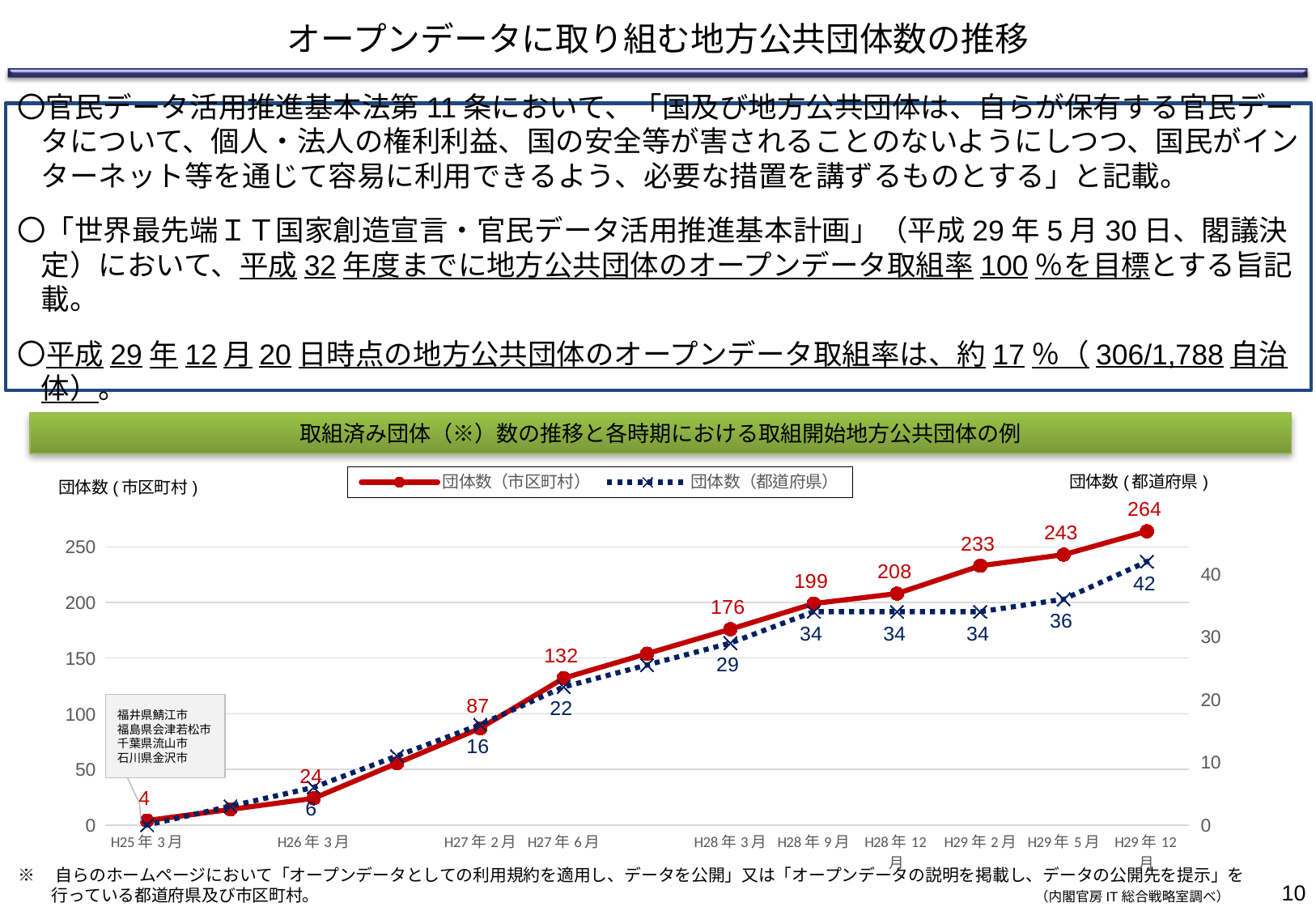

オープンデータに取り組む地方公共団体数の推移
〇官民データ活用推進基本法第11条において、「国及び地方公共団体は、自らが保有する官民データについて、個人・法人の権利利益、国の安全等が害されることのないようにしつつ、国民がインターネット等を通じて容易に利用できるよう、必要な措置を講ずるものとする」と記載。
〇「世界最先端ＩＴ国家創造宣言・官民データ活用推進基本計画」（平成29年5月30日、閣議決定）において、平成32年度までに地方公共団体のオープンデータ取組率100％を目標とする旨記載。
〇平成29年12月20日時点の地方公共団体のオープンデータ取組率は、約17％（306/1,788自治体）。
取組済み団体（※）数の推移と各時期における取組開始地方公共団体の例

### Chart

| Category | 団体数（市区町村） | 団体数（都道府県） |
|---|---|---|
| H25年3月 | 4.0 | 0.0 |
|  | 14.0 | 3.0 |
| H26年3月 | 24.0 | 6.0 |
|  | 55.5 | 11.0 |
| H27年2月 | 87.0 | 16.0 |
| H27年6月 | 132.0 | 22.0 |
|  | 154.0 | 25.5 |
| H28年3月 | 176.0 | 29.0 |
| H28年9月 | 199.0 | 34.0 |
| H28年12月 | 208.0 | 34.0 |
| H29年2月 | 233.0 | 34.0 |
| H29年5月 | 243.0 | 36.0 |
| H29年12月 | 264.0 | 42.0 |
福井県鯖江市
福島県会津若松市
千葉県流山市
石川県金沢市
※　自らのホームページにおいて「オープンデータとしての利用規約を適用し、データを公開」又は「オープンデータの説明を掲載し、データの公開先を提示」を
　　行っている都道府県及び市区町村。
10
（内閣官房IT総合戦略室調べ）